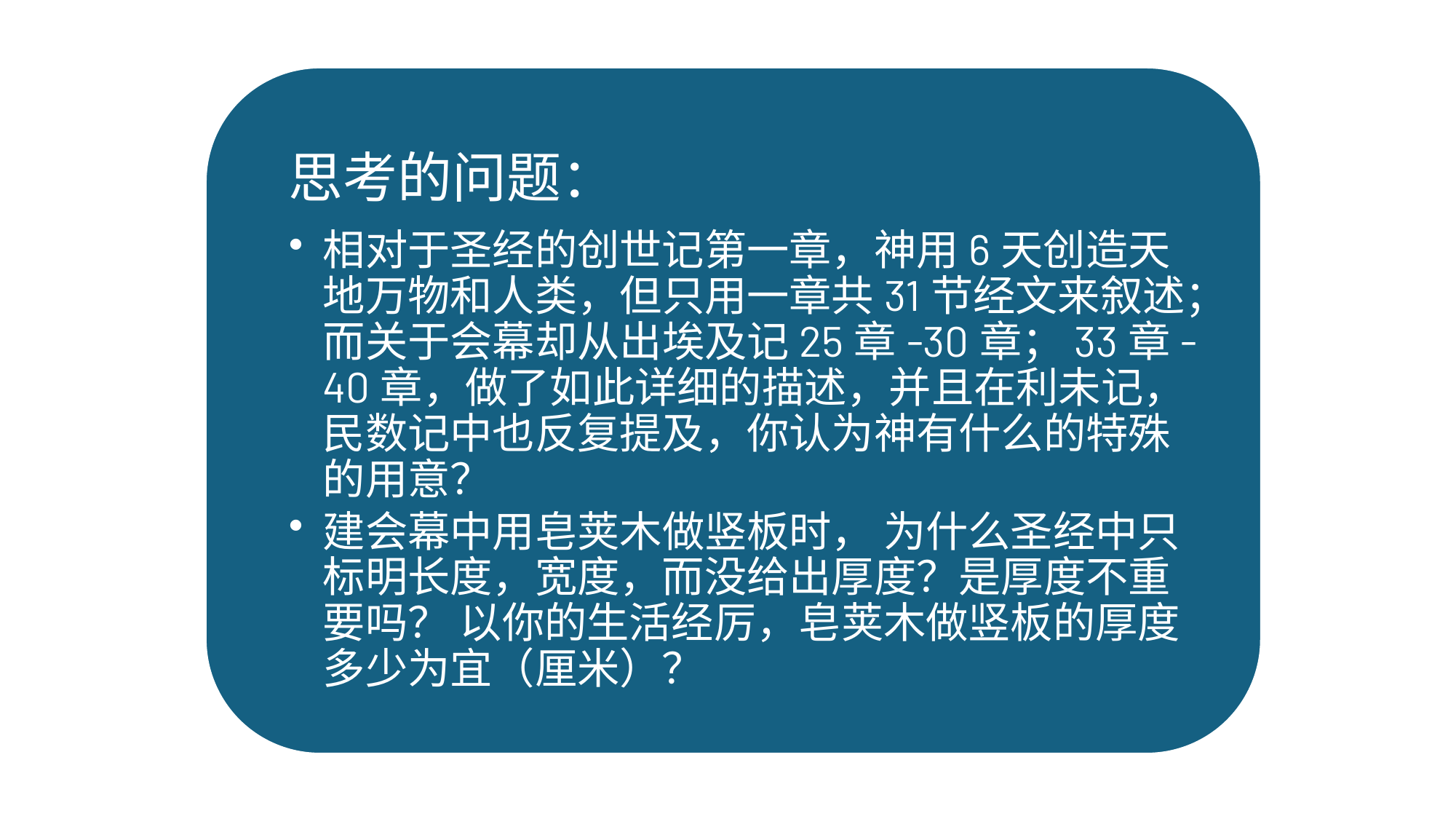

思考的问题：
相对于圣经的创世记第一章，神用6天创造天地万物和人类，但只用一章共31节经文来叙述；而关于会幕却从出埃及记25章-30章；33章-40章，做了如此详细的描述，并且在利未记，民数记中也反复提及，你认为神有什么的特殊的用意？
建会幕中用皂荚木做竖板时， 为什么圣经中只标明长度，宽度，而没给出厚度？是厚度不重要吗？ 以你的生活经厉，皂荚木做竖板的厚度多少为宜（厘米）？